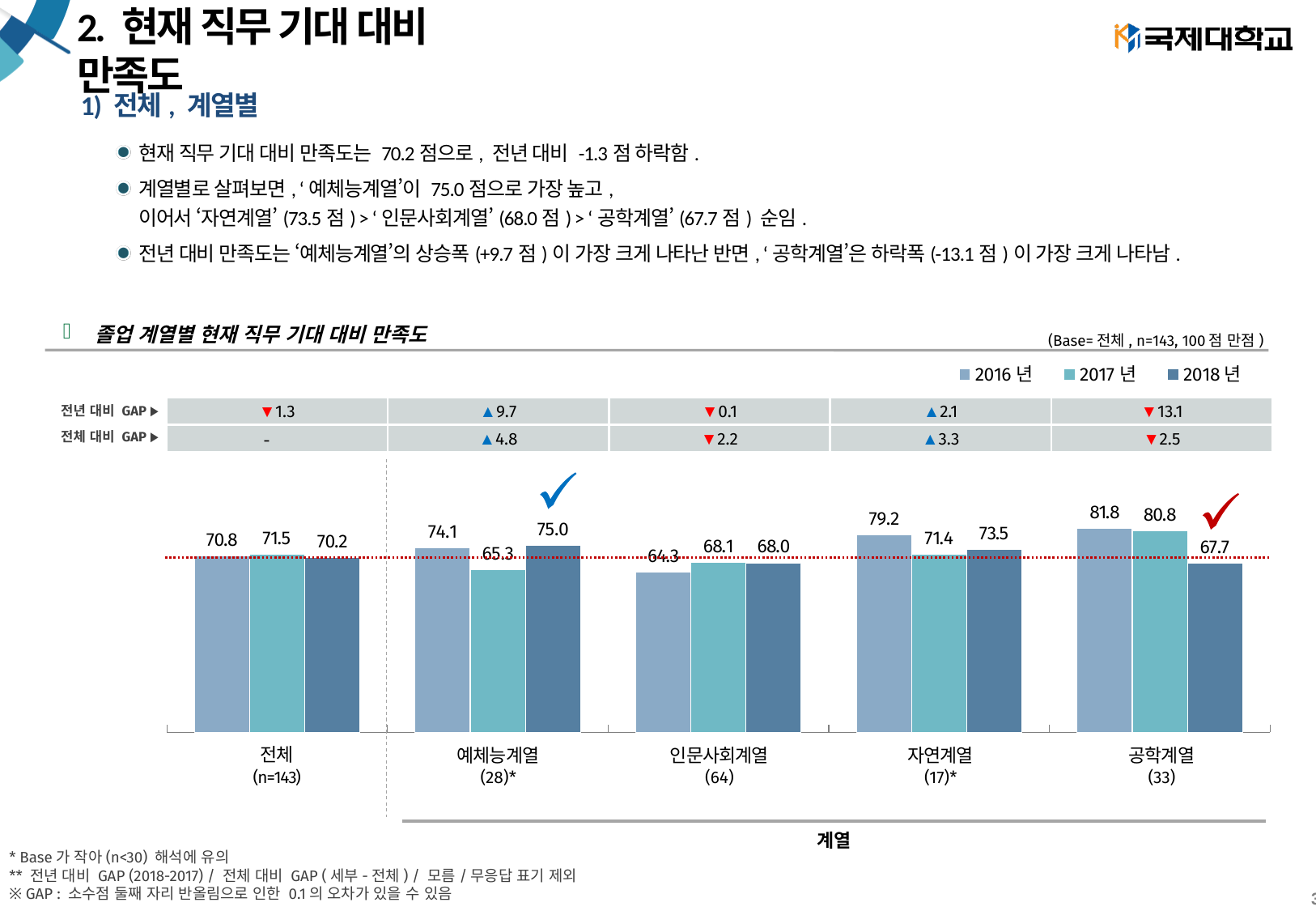

# 2. 현재 직무 기대 대비 만족도
1) 전체, 계열별
현재 직무 기대 대비 만족도는 70.2점으로, 전년 대비 -1.3점 하락함.
계열별로 살펴보면, ‘예체능계열’이 75.0점으로 가장 높고,
이어서 ‘자연계열’(73.5점) > ‘인문사회계열’(68.0점) > ‘공학계열’(67.7점) 순임.
전년 대비 만족도는 ‘예체능계열’의 상승폭(+9.7점)이 가장 크게 나타난 반면, ‘공학계열’은 하락폭(-13.1점)이 가장 크게 나타남.
졸업 계열별 현재 직무 기대 대비 만족도
(Base=전체, n=143, 100점 만점)

### Chart

| Category | 2016년 | 2017년 | 2018년 |
|---|---|---|---|
| 종합만족도 | 70.83332884615382 | 71.47387387387387 | 70.16853146853144 |
| 예체능계열 | 74.07407777777777 | 65.28333333333335 | 75.0 |
| 인문사회계열 | 64.28571071428571 | 68.08510638297874 | 67.97656249999999 |
| 자연계열 | 79.166675 | 71.42857142857143 | 73.51764705882353 |
| 공학계열 | 81.81816363636364 | 80.81212121212121 | 67.69090909090912 |
| ▼1.3 | ▲9.7 | ▼0.1 | ▲2.1 | ▼13.1 |
| --- | --- | --- | --- | --- |
| - | ▲4.8 | ▼2.2 | ▲3.3 | ▼2.5 |
전년 대비 GAP ▶
전체 대비 GAP ▶

| 전체 | 예체능계열 | 인문사회계열 | 자연계열 | 공학계열 |
| --- | --- | --- | --- | --- |
| (n=143) | (28)\* | (64) | (17)\* | (33) |
| 계열 |
| --- |
* Base가 작아(n<30) 해석에 유의
** 전년 대비 GAP (2018-2017) / 전체 대비 GAP (세부-전체) / 모름/무응답 표기 제외
※ GAP : 소수점 둘째 자리 반올림으로 인한 0.1의 오차가 있을 수 있음